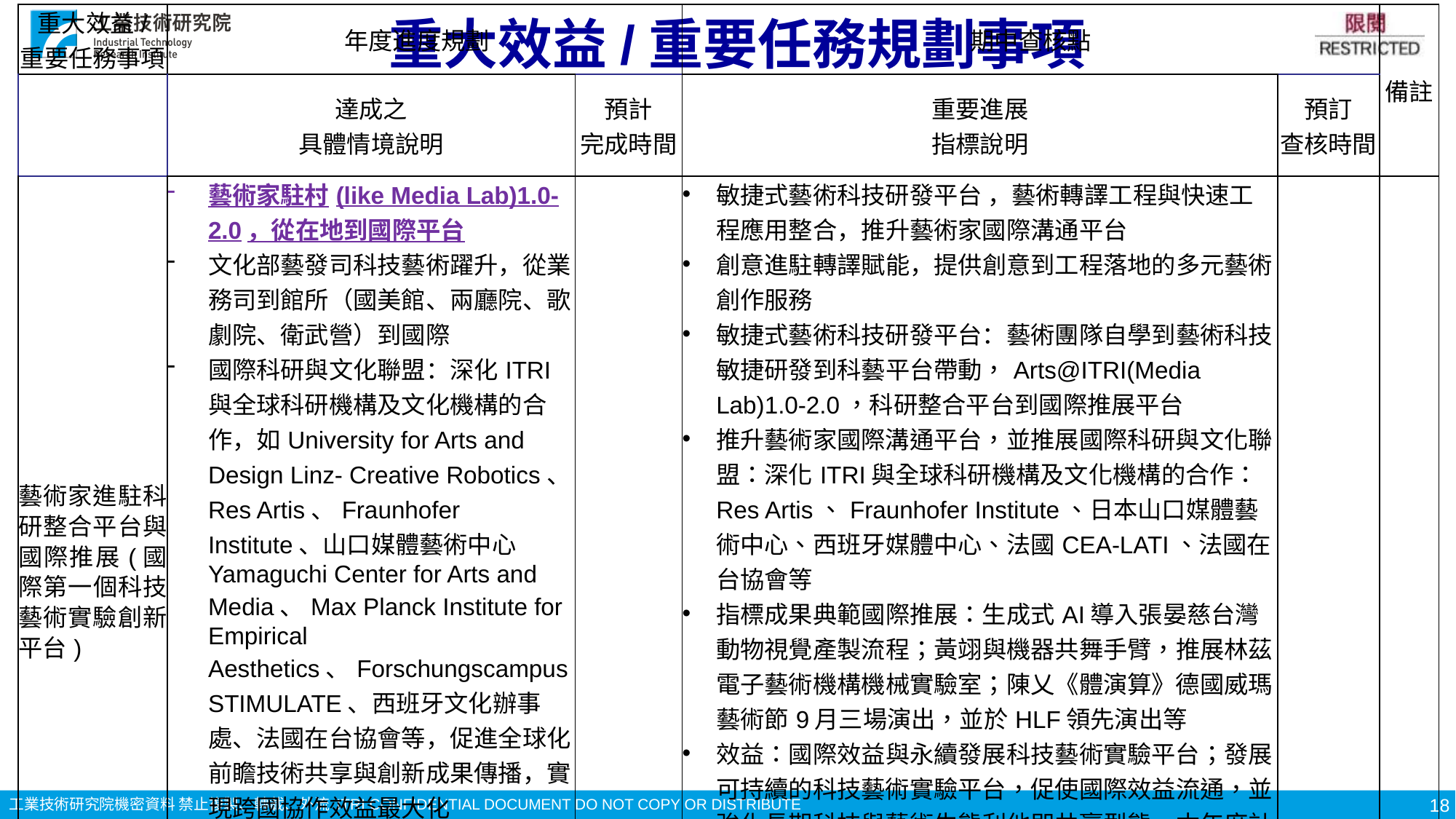

| 重大效益/ 重要任務事項 | 年度進度規劃 |  | 期中查核點 |  | 備註 |
| --- | --- | --- | --- | --- | --- |
|  | 達成之 具體情境說明 | 預計 完成時間 | 重要進展 指標說明 | 預訂 查核時間 |  |
| 藝術家進駐科研整合平台與國際推展(國際第一個科技藝術實驗創新平台) | 藝術家駐村(like Media Lab)1.0-2.0，從在地到國際平台 文化部藝發司科技藝術躍升，從業務司到館所（國美館、兩廳院、歌劇院、衛武營）到國際​ 國際科研與文化聯盟：深化ITRI與全球科研機構及文化機構的合作，如University for Arts and Design Linz- Creative Robotics、Res Artis、Fraunhofer Institute、山口媒體藝術中心Yamaguchi Center for Arts and Media、Max Planck Institute for Empirical Aesthetics、Forschungscampus STIMULATE、西班牙文化辦事處、法國在台協會等，促進全球化前瞻技術共享與創新成果傳播，實現跨國協作效益最大化 |  | 敏捷式藝術科技研發平台 ，藝術轉譯工程與快速工程應用整合，推升藝術家國際溝通平台​ 創意進駐轉譯賦能，提供創意到工程落地的多元藝術創作服務​ 敏捷式藝術科技研發平台：藝術團隊自學到藝術科技敏捷研發到科藝平台帶動，Arts@ITRI(Media Lab)1.0-2.0，科研整合平台到國際推展平台 ​ 推升藝術家國際溝通平台，並推展國際科研與文化聯盟：深化ITRI與全球科研機構及文化機構的合作：Res Artis、Fraunhofer Institute、日本山口媒體藝術中心、西班牙媒體中心、法國CEA-LATI、法國在台協會等 指標成果典範國際推展：生成式AI導入張晏慈台灣動物視覺產製流程；黃翊與機器共舞手臂，推展林茲電子藝術機構機械實驗室；陳乂《體演算》德國威瑪藝術節9月三場演出，並於HLF領先演出等 效益：國際效益與永續發展科技藝術實驗平台；發展可持續的科技藝術實驗平台，促使國際效益流通，並強化長期科技與藝術生態利他即共贏型態。本年度計畫目前國內外媒體露出，國外30篇以上外國媒體線上及平⾯輸出報導，國內1則報紙報導、20則網路新聞 |  |  |
# 重大效益/重要任務規劃事項
18